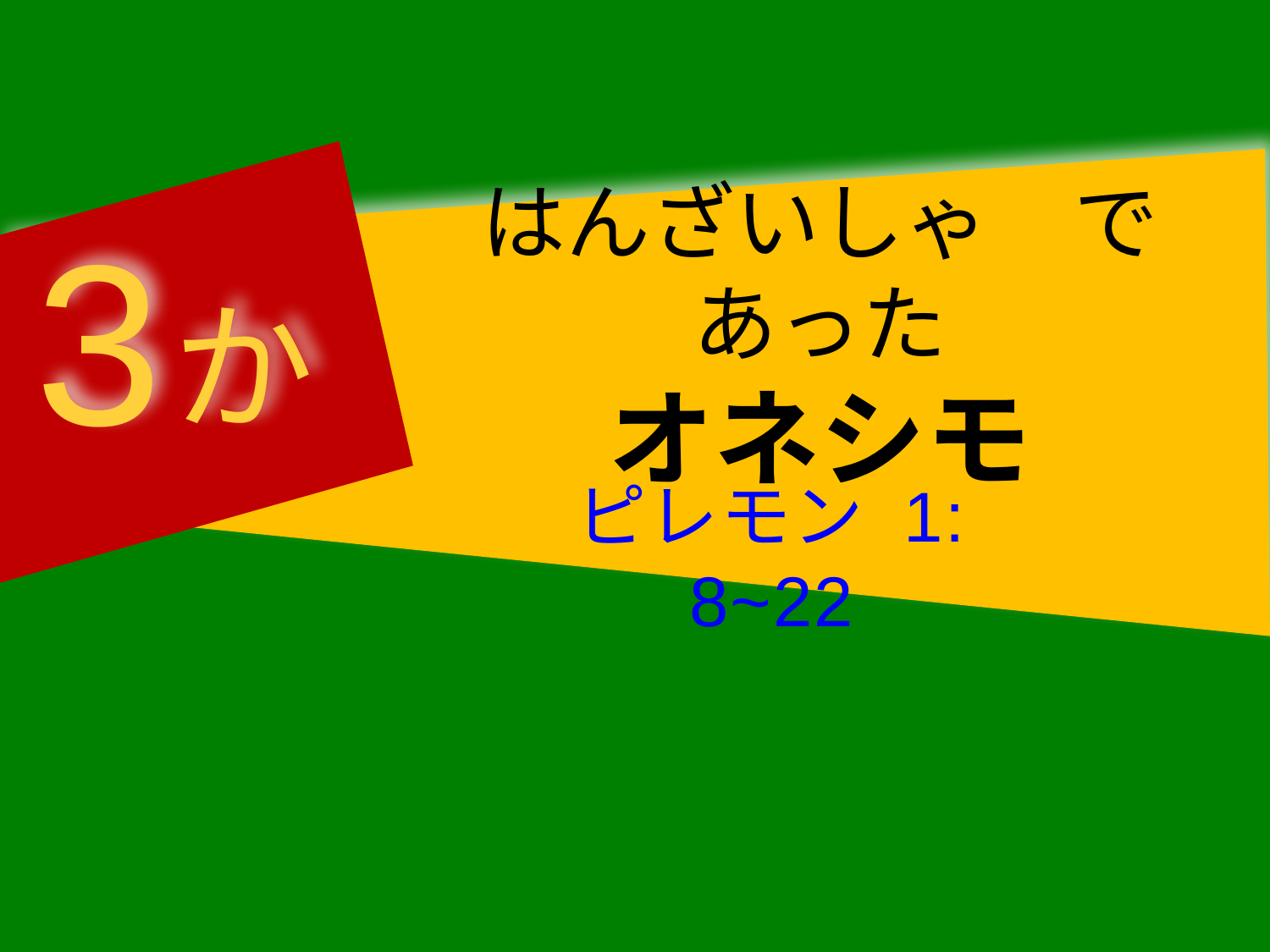

3
# はんざいしゃ　であった オネシモ
か
ピレモン 1: 8~22